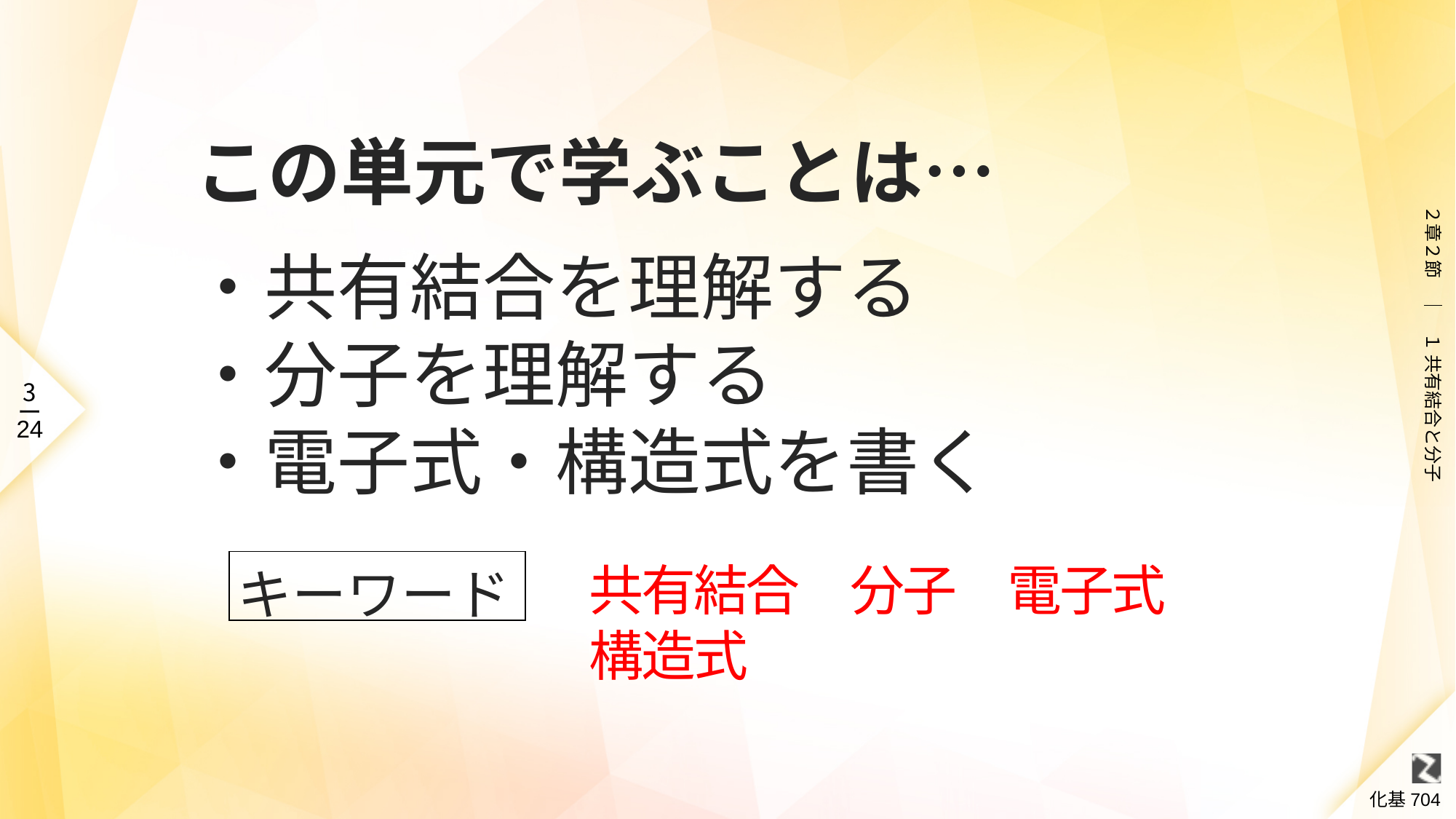

この単元で学ぶことは…
・共有結合を理解する
・分子を理解する
・電子式・構造式を書く
共有結合　分子　電子式構造式
キーワード